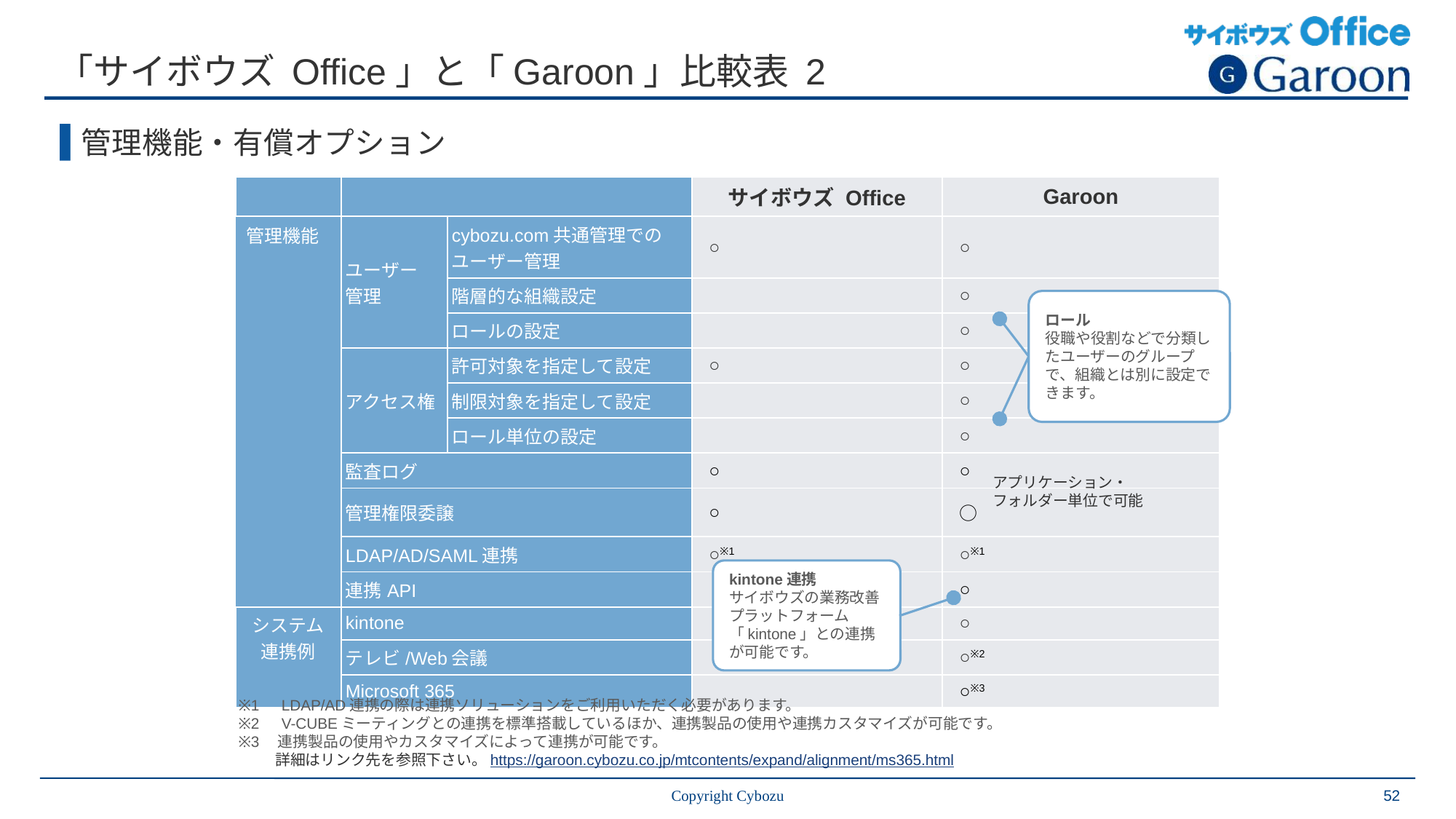

# 「サイボウズ Office」と「Garoon」比較表 2
管理機能・有償オプション
|  |  |  | サイボウズ Office | Garoon |
| --- | --- | --- | --- | --- |
| 管理機能 | ユーザー 管理 | cybozu.com共通管理でのユーザー管理 | ○ | ○ |
|  |  | 階層的な組織設定 |  | ○ |
|  |  | ロールの設定 |  | ○ |
|  | アクセス権 | 許可対象を指定して設定 | ○ | ○ |
|  |  | 制限対象を指定して設定 |  | ○ |
|  |  | ロール単位の設定 |  | ○ |
|  | 監査ログ |  | ○ | ○ |
|  | 管理権限委譲 |  | ○ | ○ |
|  | LDAP/AD/SAML連携 |  | ○※1 | ○※1 |
|  | 連携API |  |  | ○ |
| システム 連携例 | kintone |  |  | ○ |
|  | テレビ/Web会議 |  |  | ○※2 |
|  | Microsoft 365 |  |  | ○※3 |
ロール
役職や役割などで分類したユーザーのグループで、組織とは別に設定できます。
アプリケーション・
フォルダー単位で可能
kintone連携
サイボウズの業務改善プラットフォーム
「kintone」との連携が可能です。
※1　LDAP/AD連携の際は連携ソリューションをご利用いただく必要があります。
※2　V-CUBEミーティングとの連携を標準搭載しているほか、連携製品の使用や連携カスタマイズが可能です。
※3　連携製品の使用やカスタマイズによって連携が可能です。
　　  詳細はリンク先を参照下さい。https://garoon.cybozu.co.jp/mtcontents/expand/alignment/ms365.html
Copyright Cybozu
52